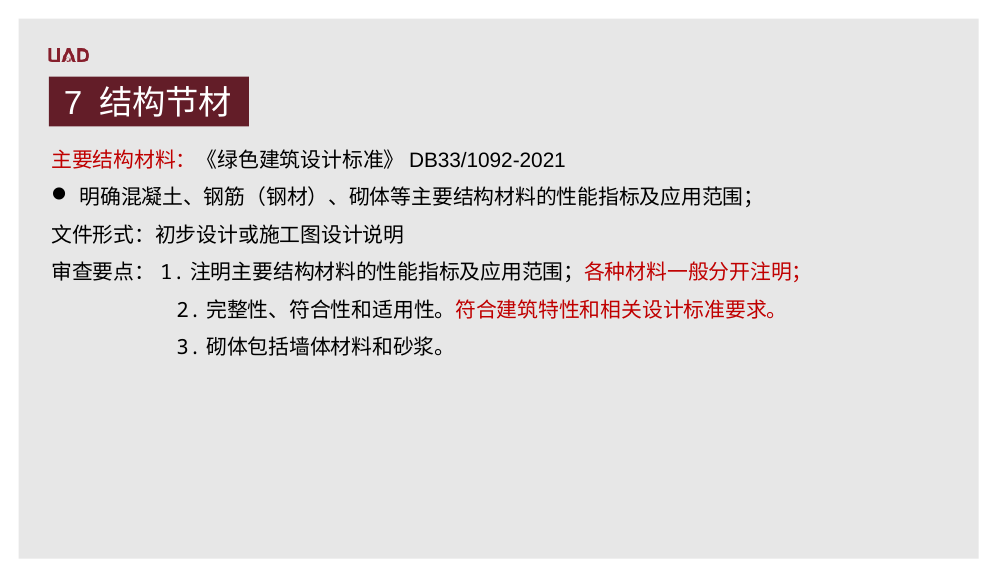

7 结构节材
主要结构材料：《绿色建筑设计标准》DB33/1092-2021
明确混凝土、钢筋（钢材）、砌体等主要结构材料的性能指标及应用范围；
文件形式：初步设计或施工图设计说明
审查要点：1.注明主要结构材料的性能指标及应用范围；各种材料一般分开注明；
          2.完整性、符合性和适用性。符合建筑特性和相关设计标准要求。
          3.砌体包括墙体材料和砂浆。